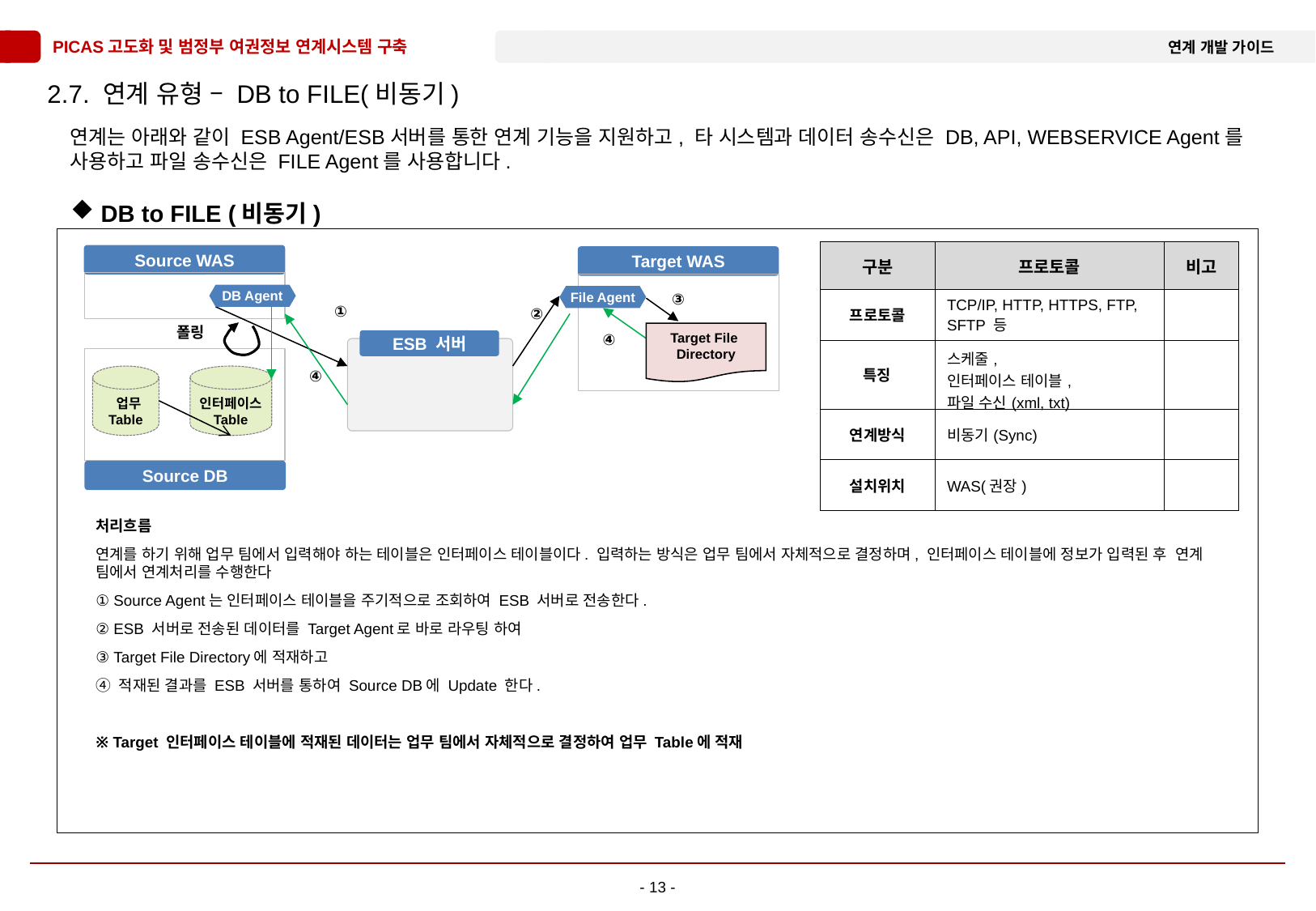

# 2.7. 연계 유형 – DB to FILE(비동기)
연계는 아래와 같이 ESB Agent/ESB서버를 통한 연계 기능을 지원하고, 타 시스템과 데이터 송수신은 DB, API, WEBSERVICE Agent를 사용하고 파일 송수신은 FILE Agent를 사용합니다.
 DB to FILE (비동기)

| 구분 | 프로토콜 | 비고 |
| --- | --- | --- |
| 프로토콜 | TCP/IP, HTTP, HTTPS, FTP, SFTP 등 |  |
| 특징 | 스케줄, 인터페이스 테이블, 파일 수신(xml, txt) |  |
| 연계방식 | 비동기(Sync) |  |
| 설치위치 | WAS(권장) |  |
Source WAS
Target WAS

③
DB Agent
File Agent
①
②
폴링

Target File
Directory
④
ESB 서버

④
 업무
Table
인터페이스
Table
Source DB
처리흐름
연계를 하기 위해 업무 팀에서 입력해야 하는 테이블은 인터페이스 테이블이다. 입력하는 방식은 업무 팀에서 자체적으로 결정하며, 인터페이스 테이블에 정보가 입력된 후  연계 팀에서 연계처리를 수행한다
① Source Agent는 인터페이스 테이블을 주기적으로 조회하여 ESB 서버로 전송한다.
② ESB 서버로 전송된 데이터를 Target Agent로 바로 라우팅 하여
③ Target File Directory에 적재하고
④ 적재된 결과를 ESB 서버를 통하여 Source DB에 Update 한다.

※ Target 인터페이스 테이블에 적재된 데이터는 업무 팀에서 자체적으로 결정하여 업무 Table에 적재